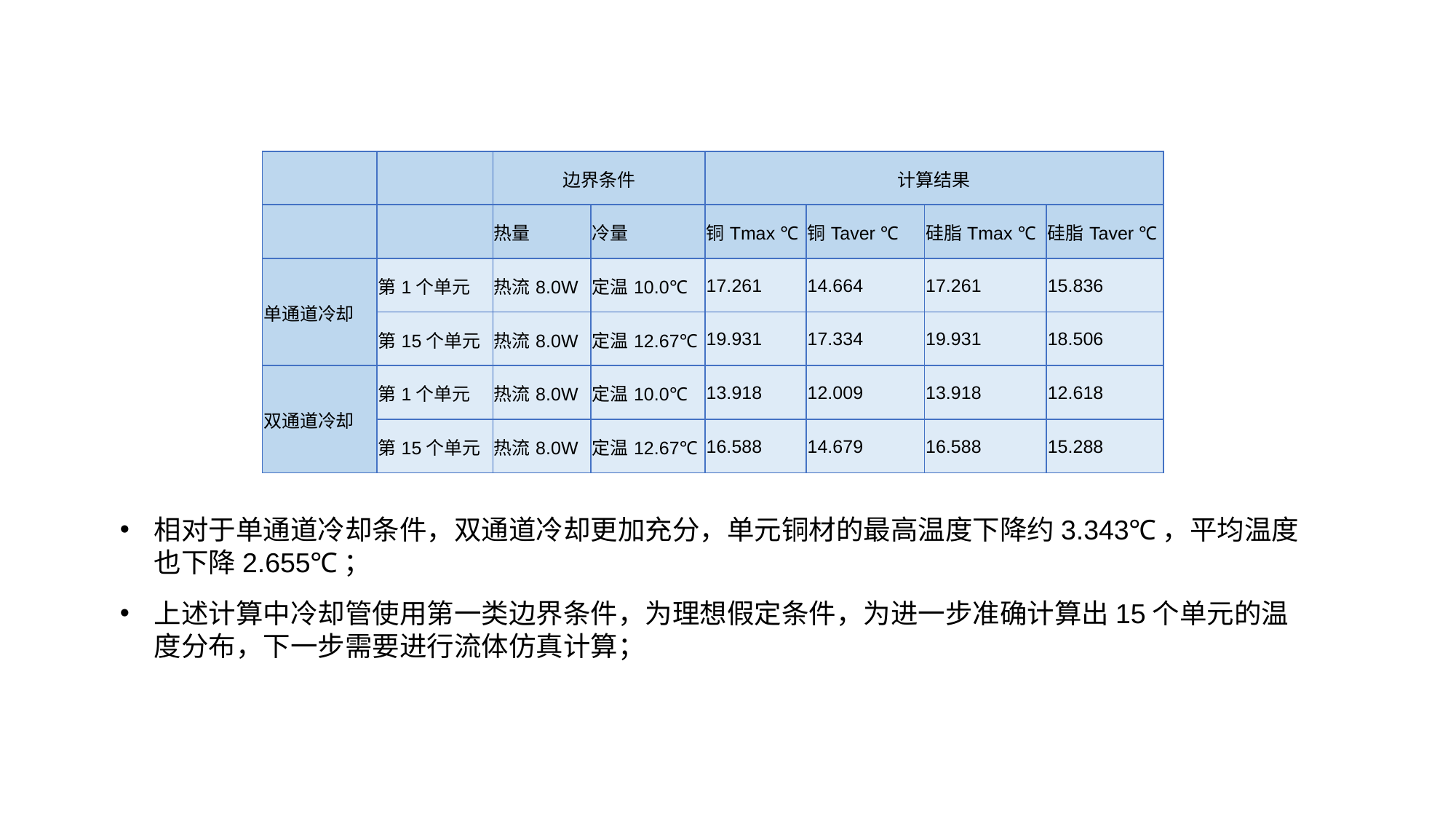

|  |  | 边界条件 |  | 计算结果 |  |  |  |
| --- | --- | --- | --- | --- | --- | --- | --- |
|  |  | 热量 | 冷量 | 铜Tmax ℃ | 铜Taver ℃ | 硅脂Tmax ℃ | 硅脂Taver ℃ |
| 单通道冷却 | 第1个单元 | 热流8.0W | 定温10.0℃ | 17.261 | 14.664 | 17.261 | 15.836 |
|  | 第15个单元 | 热流8.0W | 定温12.67℃ | 19.931 | 17.334 | 19.931 | 18.506 |
| 双通道冷却 | 第1个单元 | 热流8.0W | 定温10.0℃ | 13.918 | 12.009 | 13.918 | 12.618 |
|  | 第15个单元 | 热流8.0W | 定温12.67℃ | 16.588 | 14.679 | 16.588 | 15.288 |
相对于单通道冷却条件，双通道冷却更加充分，单元铜材的最高温度下降约3.343℃，平均温度也下降2.655℃；
上述计算中冷却管使用第一类边界条件，为理想假定条件，为进一步准确计算出15个单元的温度分布，下一步需要进行流体仿真计算；